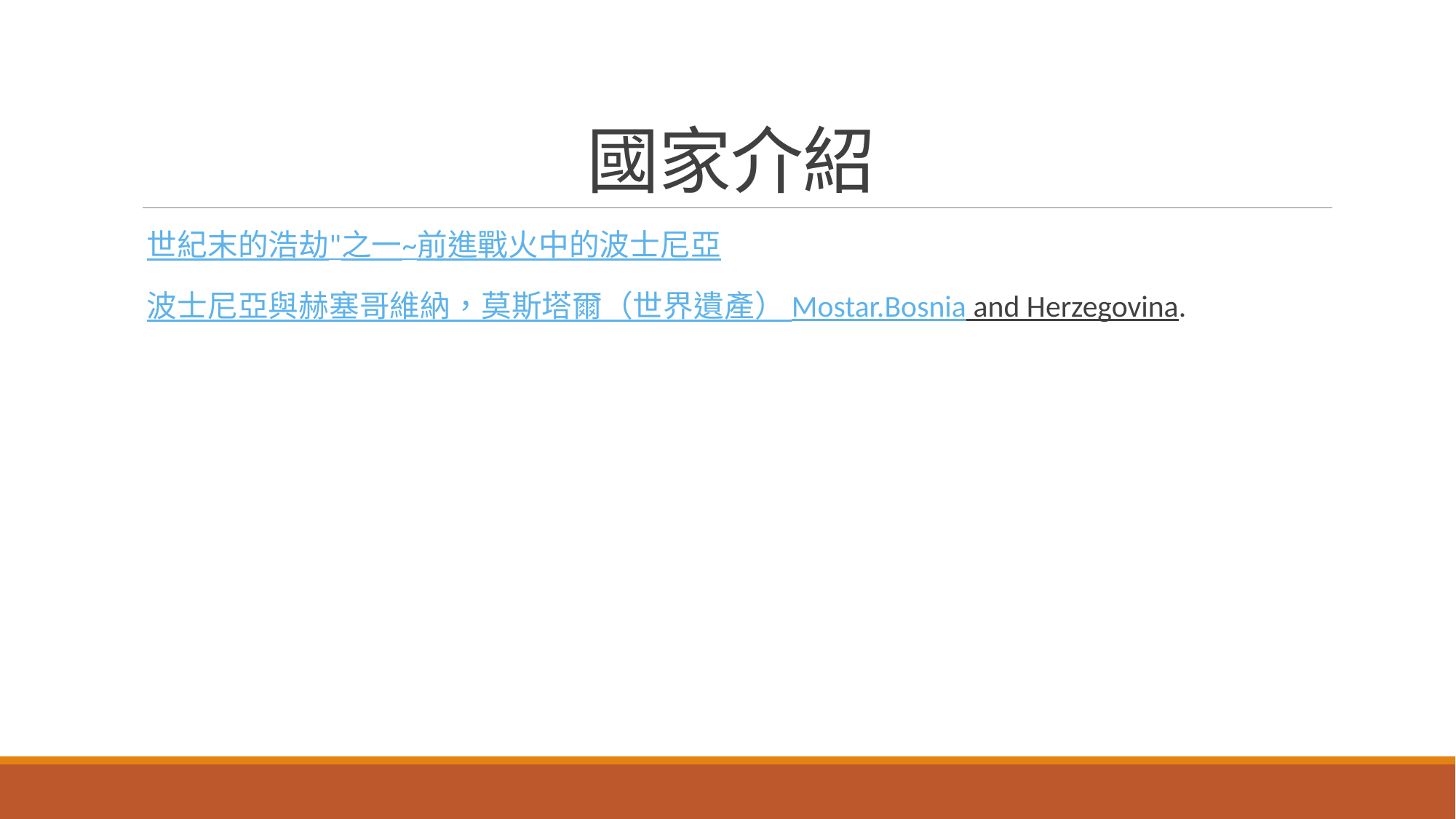

# 國家介紹
世紀末的浩劫"之一~前進戰火中的波士尼亞
波士尼亞與赫塞哥維納，莫斯塔爾（世界遺產） Mostar.Bosnia and Herzegovina.